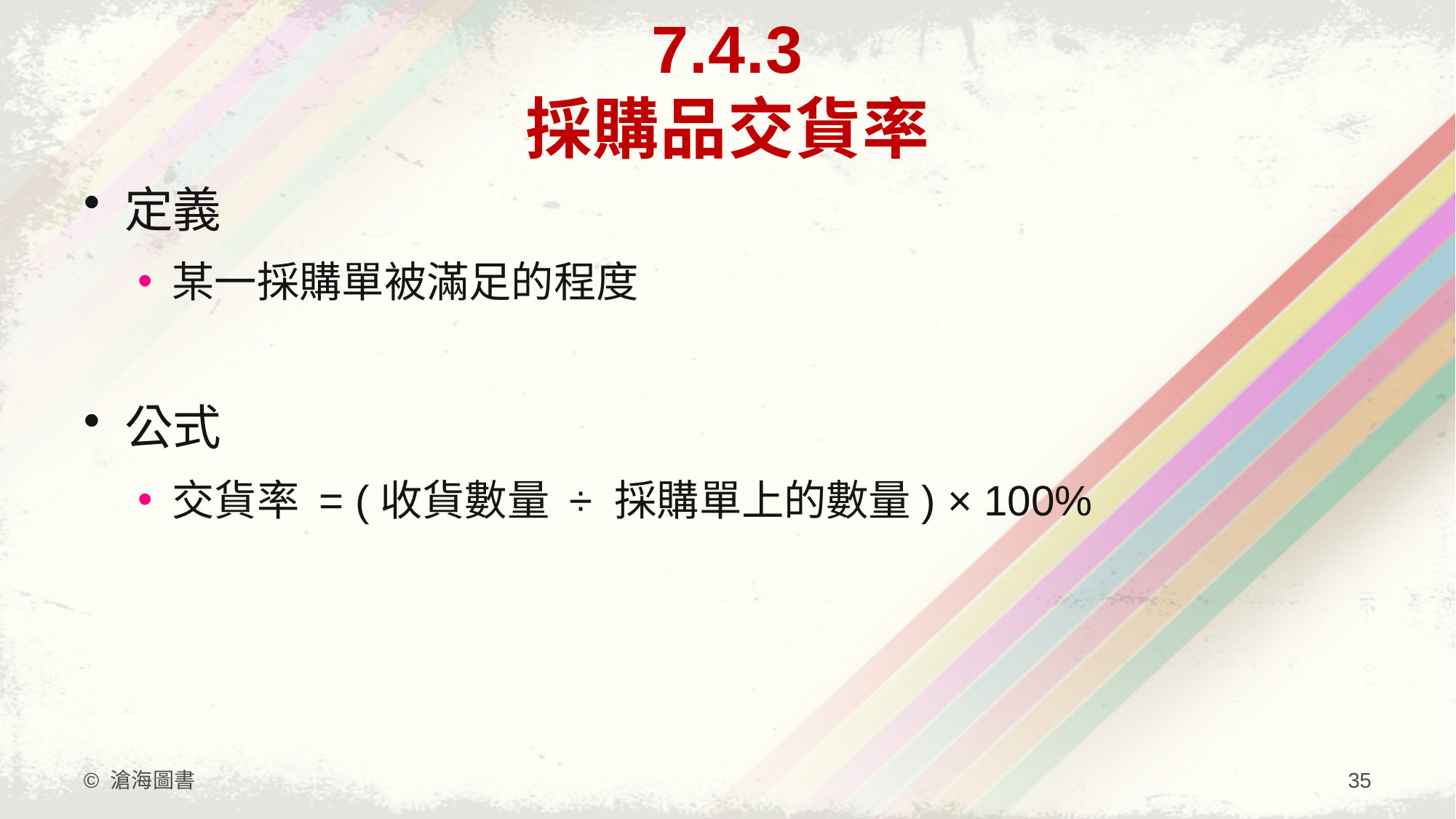

# 7.4.3 採購品交貨率
定義
某一採購單被滿足的程度

公式
交貨率 = (收貨數量 ÷ 採購單上的數量) × 100%
© 滄海圖書
35